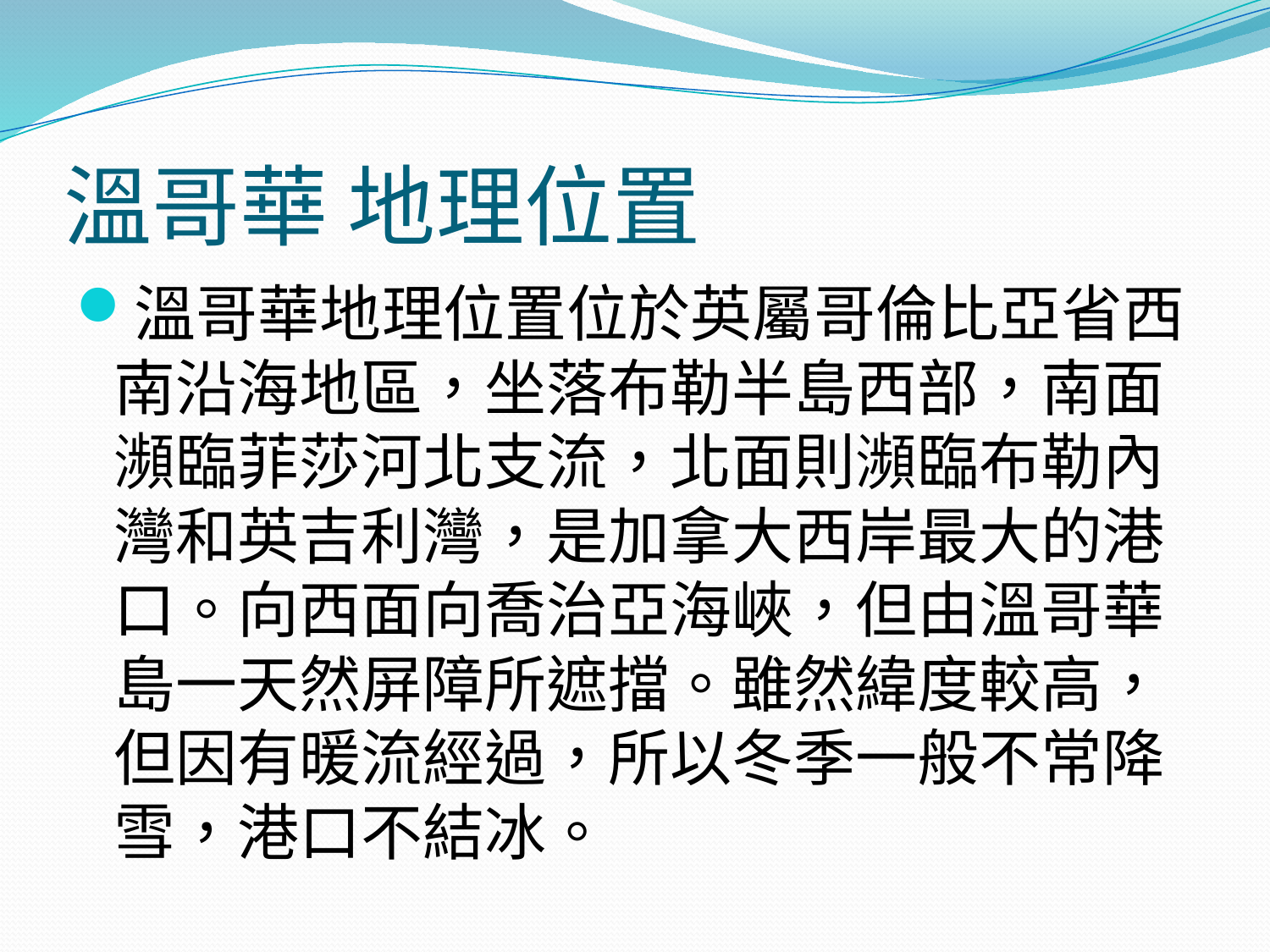

# 溫哥華 地理位置
溫哥華地理位置位於英屬哥倫比亞省西南沿海地區，坐落布勒半島西部，南面瀕臨菲莎河北支流，北面則瀕臨布勒內灣和英吉利灣，是加拿大西岸最大的港口。向西面向喬治亞海峽，但由溫哥華島一天然屏障所遮擋。雖然緯度較高，但因有暖流經過，所以冬季一般不常降雪，港口不結冰。